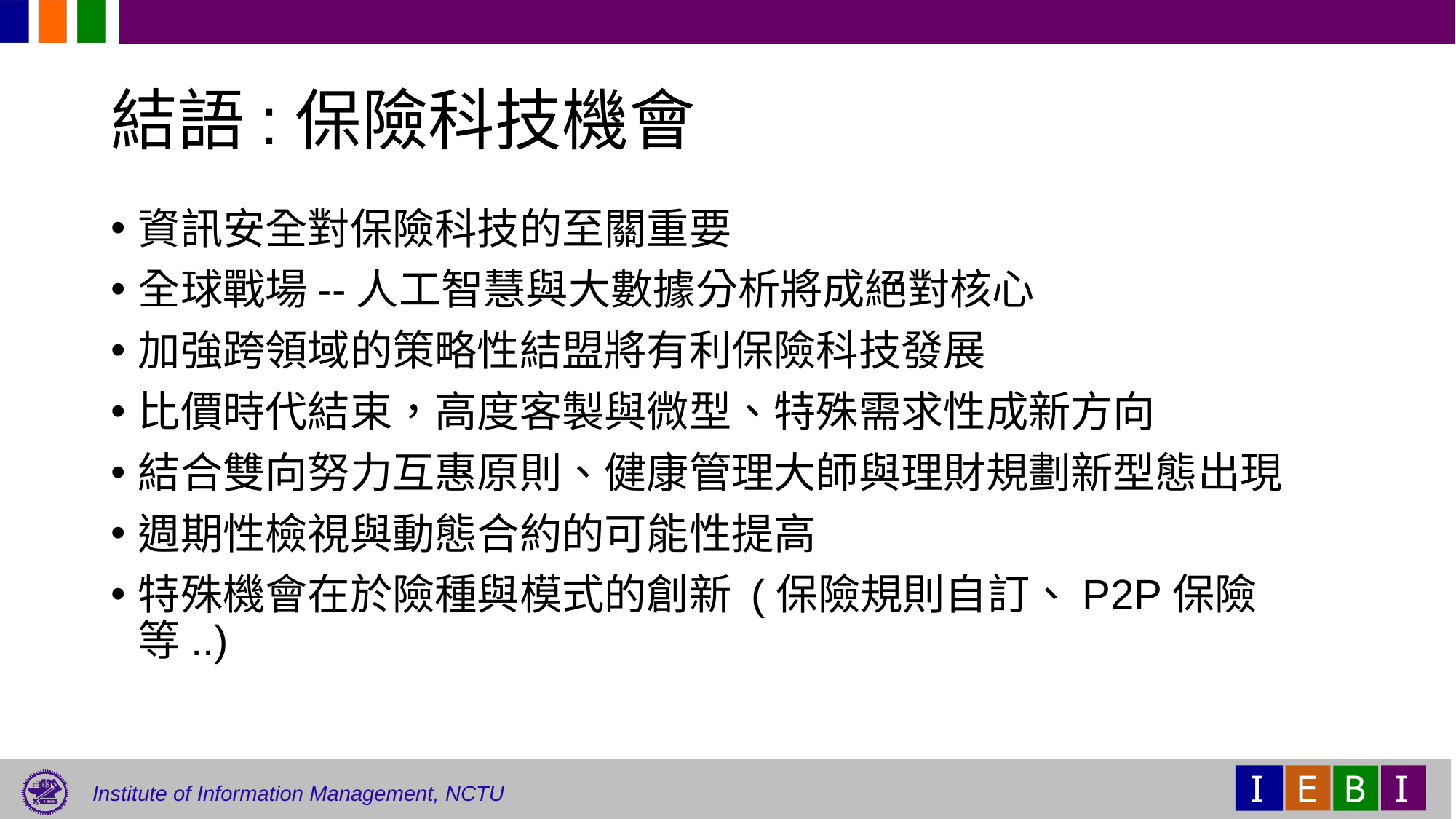

# 結語:保險科技機會
資訊安全對保險科技的至關重要
全球戰場--人工智慧與大數據分析將成絕對核心
加強跨領域的策略性結盟將有利保險科技發展
比價時代結束，高度客製與微型、特殊需求性成新方向
結合雙向努力互惠原則、健康管理大師與理財規劃新型態出現
週期性檢視與動態合約的可能性提高
特殊機會在於險種與模式的創新 (保險規則自訂、P2P保險等..)